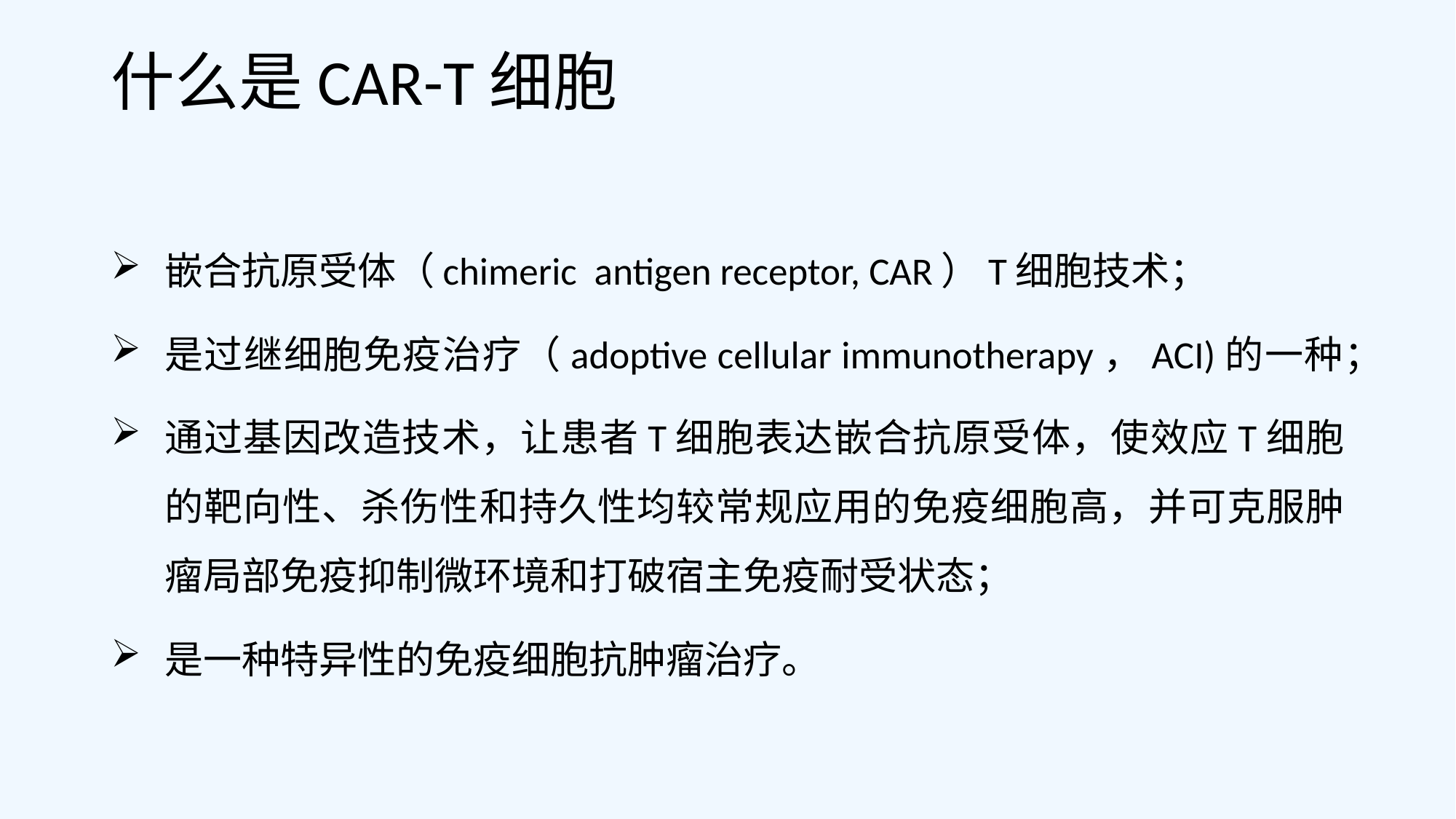

# 什么是CAR-T细胞
嵌合抗原受体（chimeric  antigen receptor, CAR）T细胞技术；
是过继细胞免疫治疗（adoptive cellular immunotherapy，ACI)的一种；
通过基因改造技术，让患者T细胞表达嵌合抗原受体，使效应T细胞的靶向性、杀伤性和持久性均较常规应用的免疫细胞高，并可克服肿瘤局部免疫抑制微环境和打破宿主免疫耐受状态；
是一种特异性的免疫细胞抗肿瘤治疗。